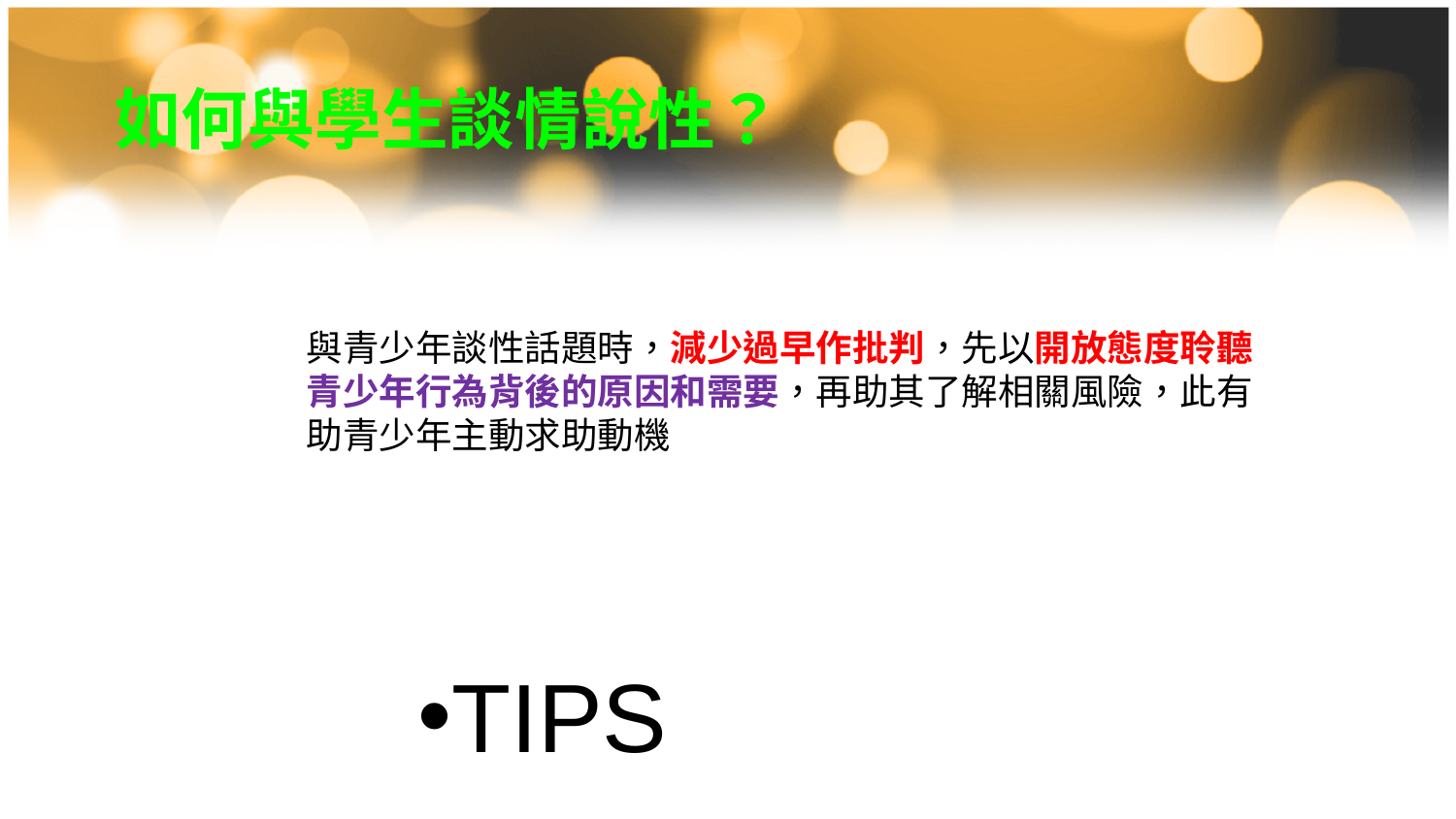

# 如何與學生談情說性？
與青少年談性話題時，減少過早作批判，先以開放態度聆聽青少年行為背後的原因和需要，再助其了解相關風險，此有助青少年主動求助動機

TIPS